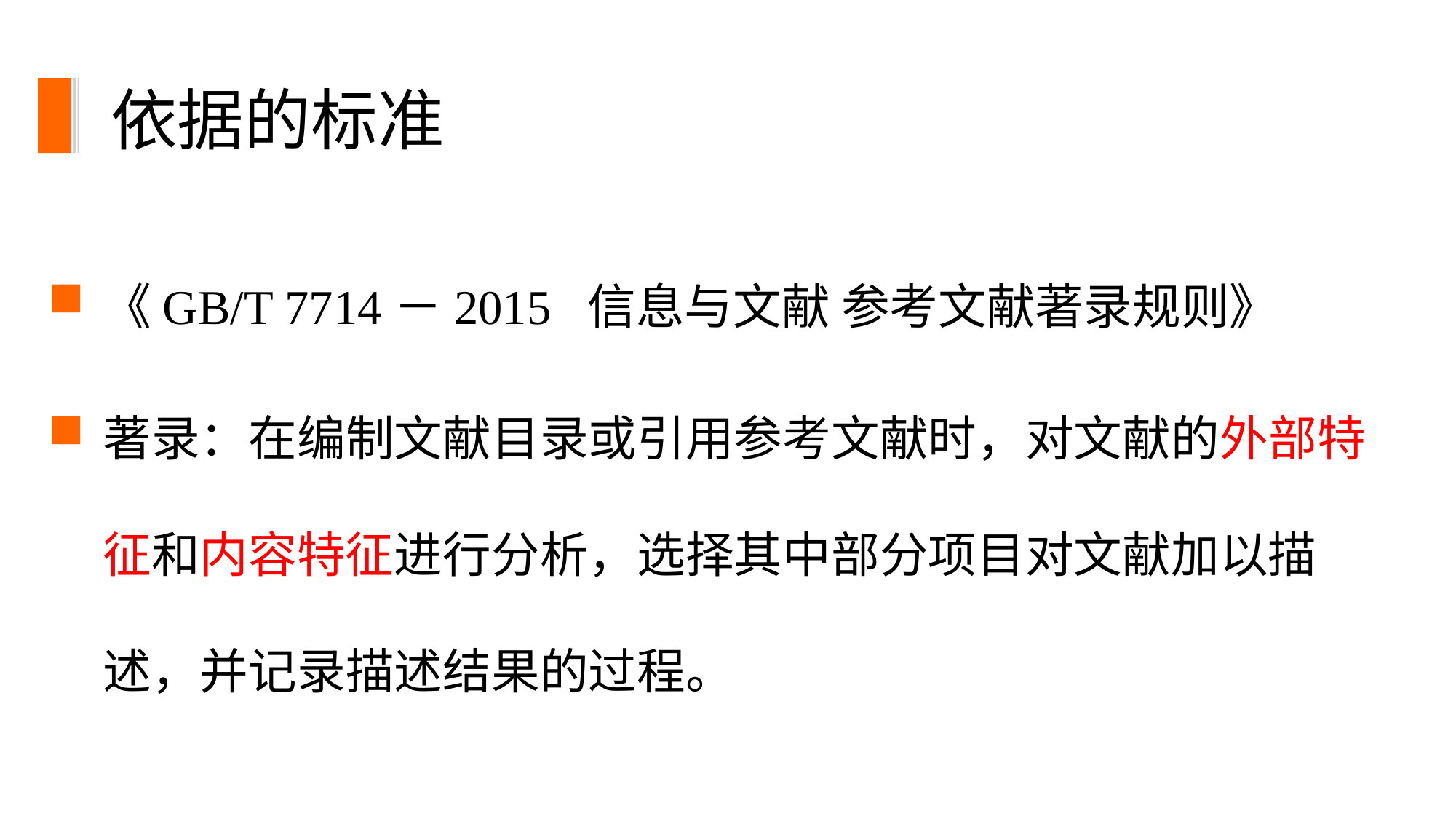

# 依据的标准

《GB/T 7714－2015  信息与文献 参考文献著录规则》
著录：在编制文献目录或引用参考文献时，对文献的外部特征和内容特征进行分析，选择其中部分项目对文献加以描述，并记录描述结果的过程。